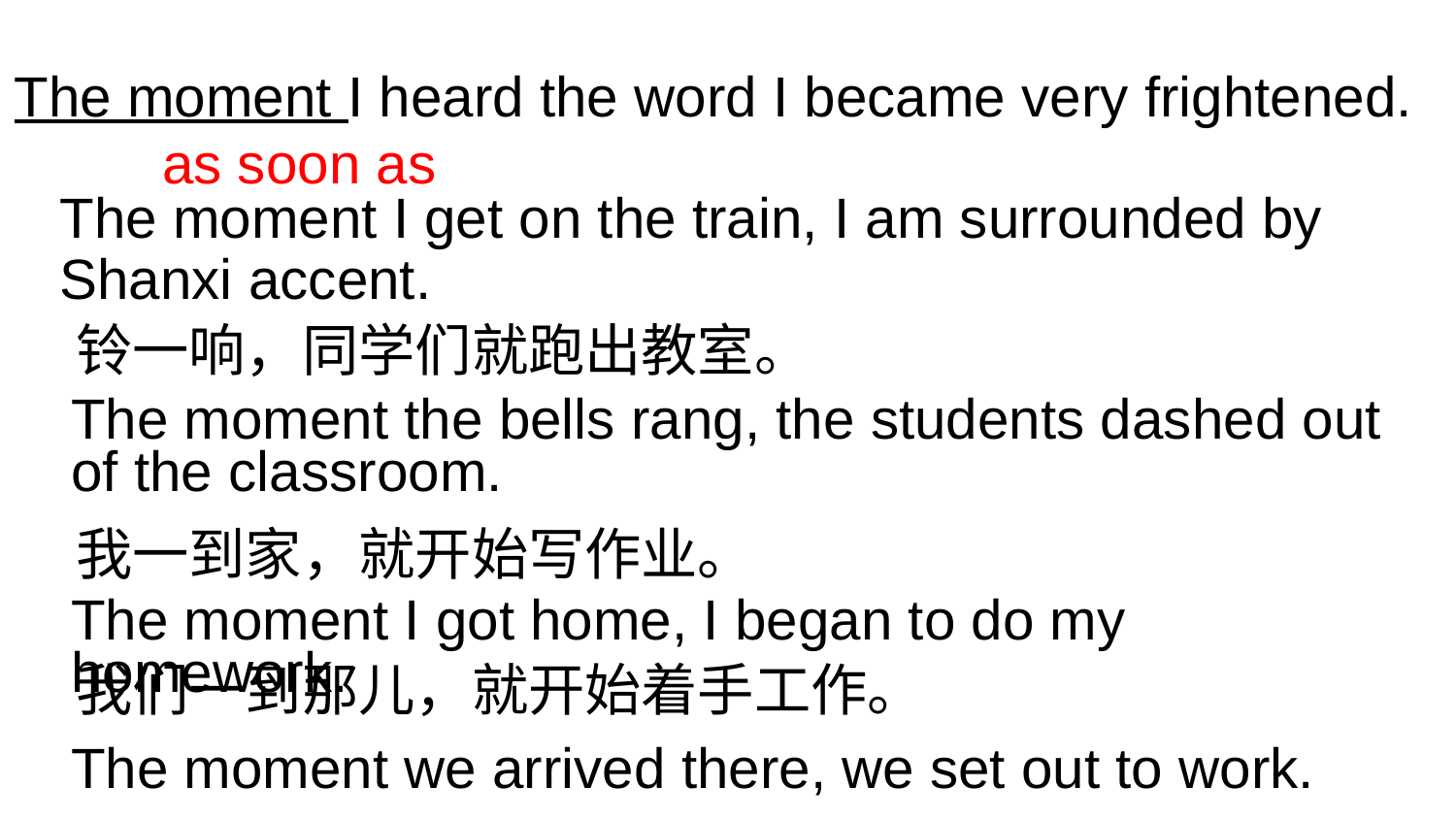

The moment I heard the word I became very frightened.
as soon as
The moment I get on the train, I am surrounded by Shanxi accent.
铃一响，同学们就跑出教室。

我一到家，就开始写作业。

我们一到那儿，就开始着手工作。
The moment the bells rang, the students dashed out of the classroom.
The moment I got home, I began to do my homework.
The moment we arrived there, we set out to work.